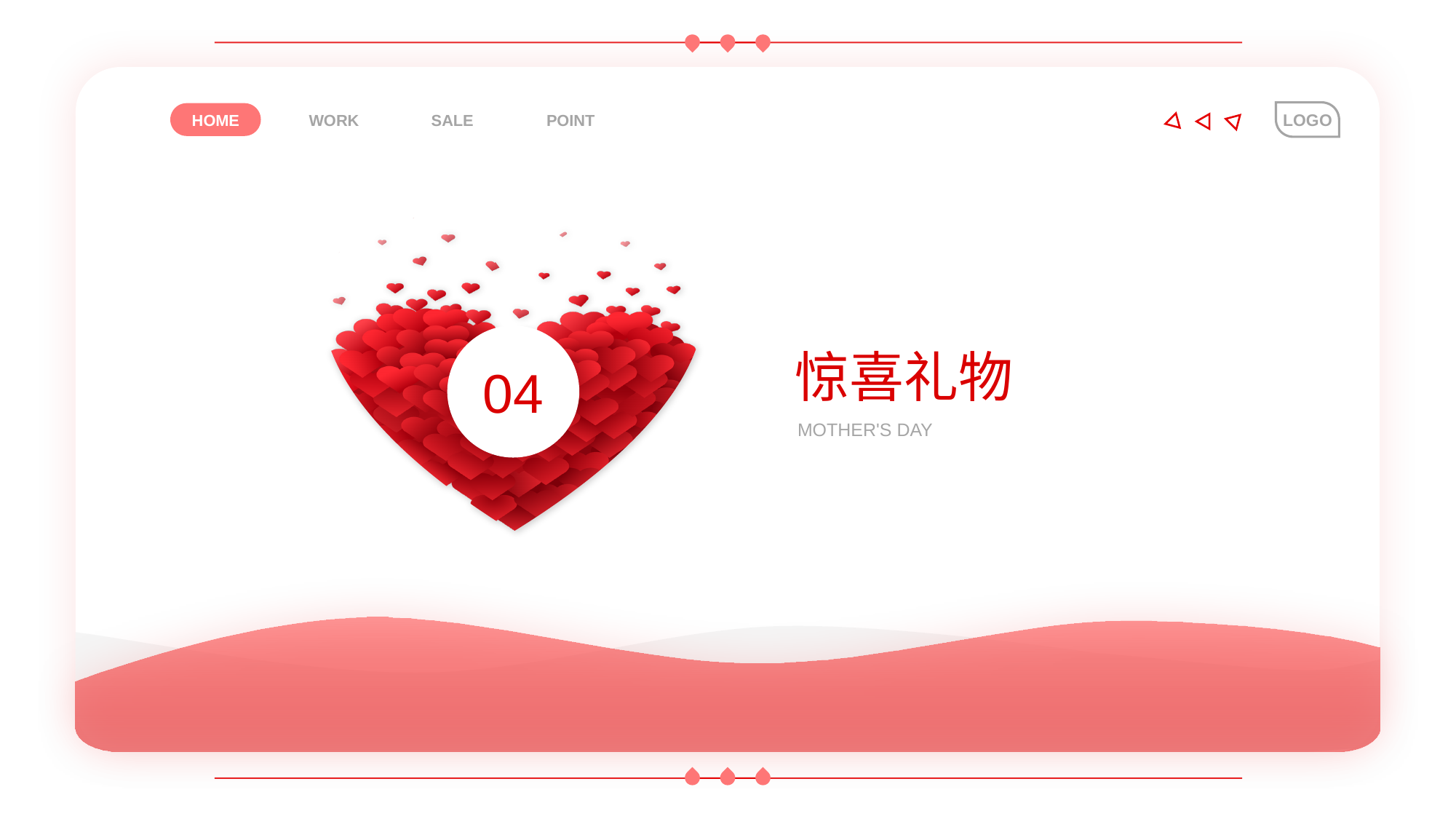

BY YUSHEN

LOGO

HOME
WORK
SALE
POINT

04
惊喜礼物
MOTHER'S DAY